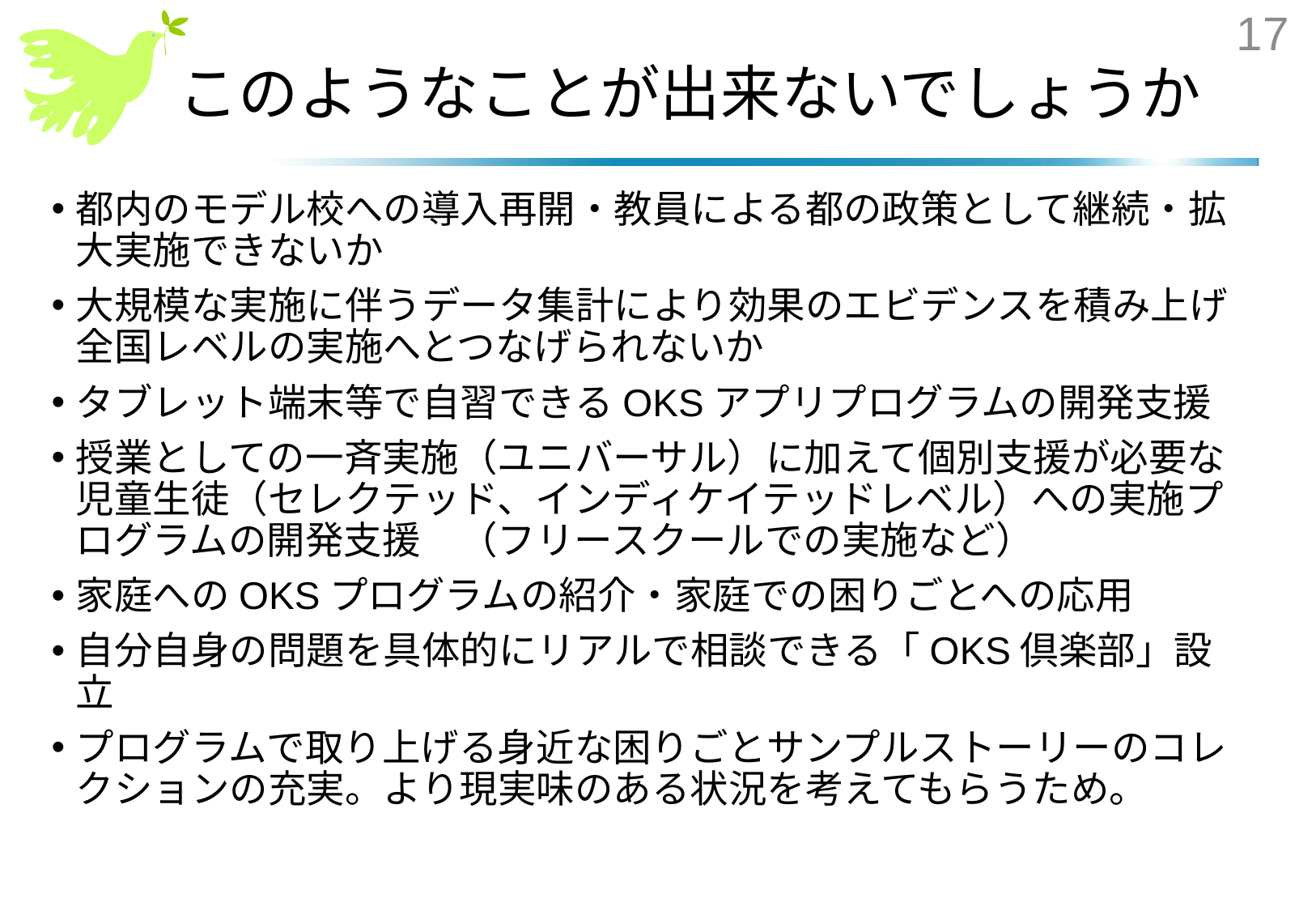

17
# このようなことが出来ないでしょうか
都内のモデル校への導入再開・教員による都の政策として継続・拡大実施できないか
大規模な実施に伴うデータ集計により効果のエビデンスを積み上げ全国レベルの実施へとつなげられないか
タブレット端末等で自習できるOKSアプリプログラムの開発支援
授業としての一斉実施（ユニバーサル）に加えて個別支援が必要な児童生徒（セレクテッド、インディケイテッドレベル）への実施プログラムの開発支援　（フリースクールでの実施など）
家庭へのOKSプログラムの紹介・家庭での困りごとへの応用
自分自身の問題を具体的にリアルで相談できる「OKS倶楽部」設立
プログラムで取り上げる身近な困りごとサンプルストーリーのコレクションの充実。より現実味のある状況を考えてもらうため。